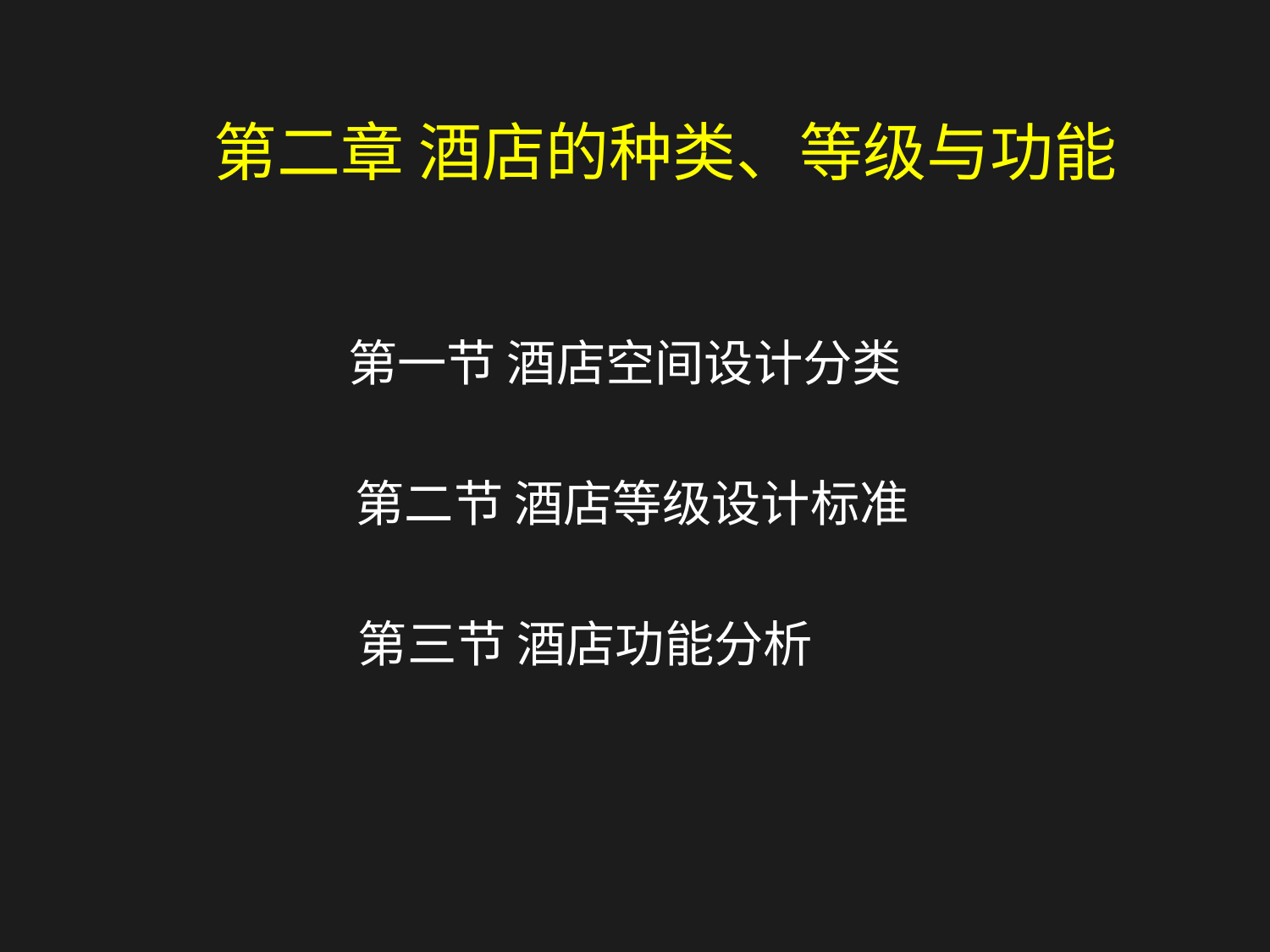

第二章 酒店的种类、等级与功能
第一节 酒店空间设计分类
第二节 酒店等级设计标准
第三节 酒店功能分析